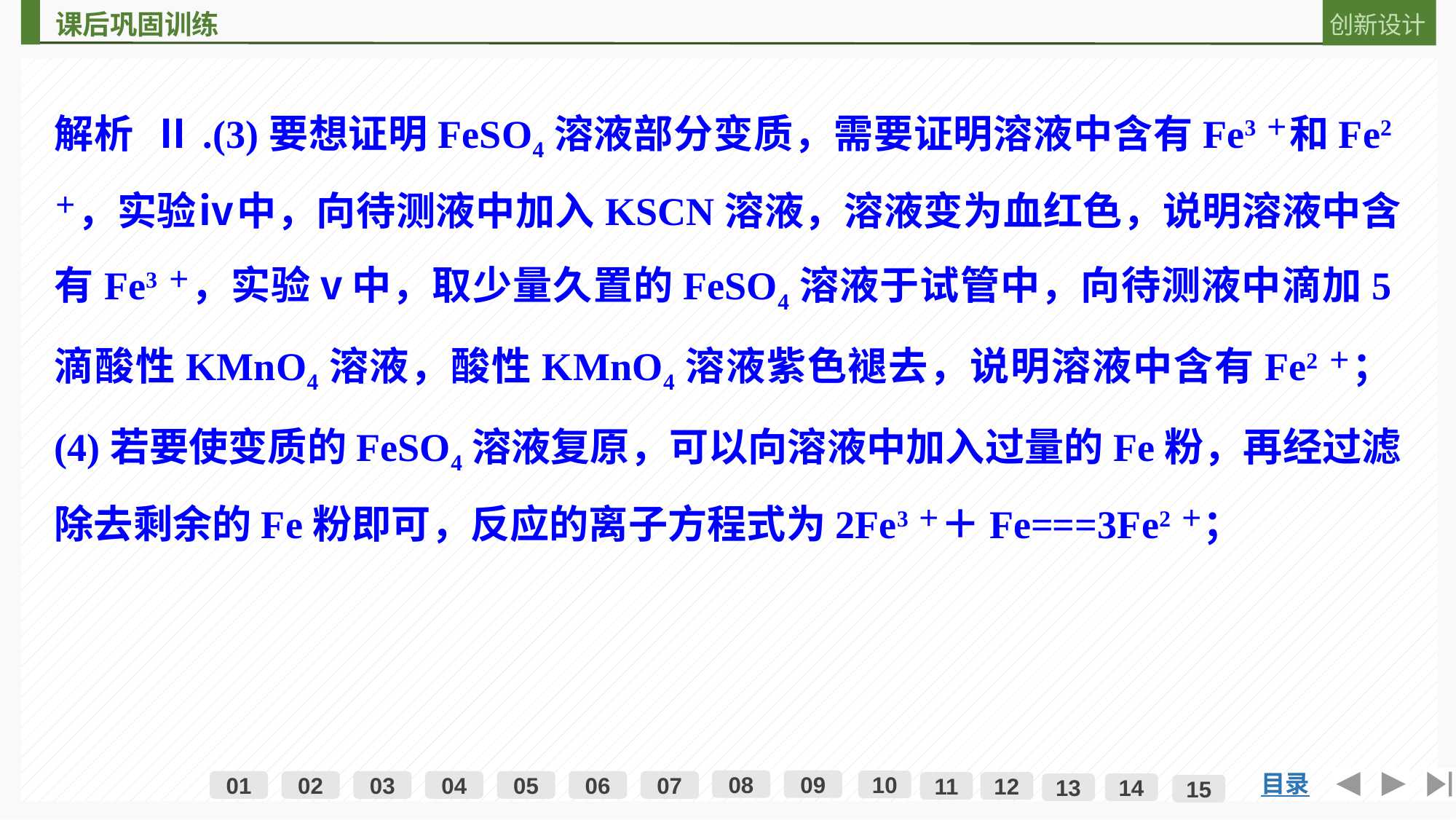

解析  Ⅱ.(3)要想证明FeSO4溶液部分变质，需要证明溶液中含有Fe3＋和Fe2＋，实验ⅳ中，向待测液中加入KSCN溶液，溶液变为血红色，说明溶液中含有Fe3＋，实验ⅴ中，取少量久置的FeSO4溶液于试管中，向待测液中滴加5滴酸性KMnO4溶液，酸性KMnO4溶液紫色褪去，说明溶液中含有Fe2＋；(4)若要使变质的FeSO4溶液复原，可以向溶液中加入过量的Fe粉，再经过滤除去剩余的Fe粉即可，反应的离子方程式为2Fe3＋＋Fe===3Fe2＋；